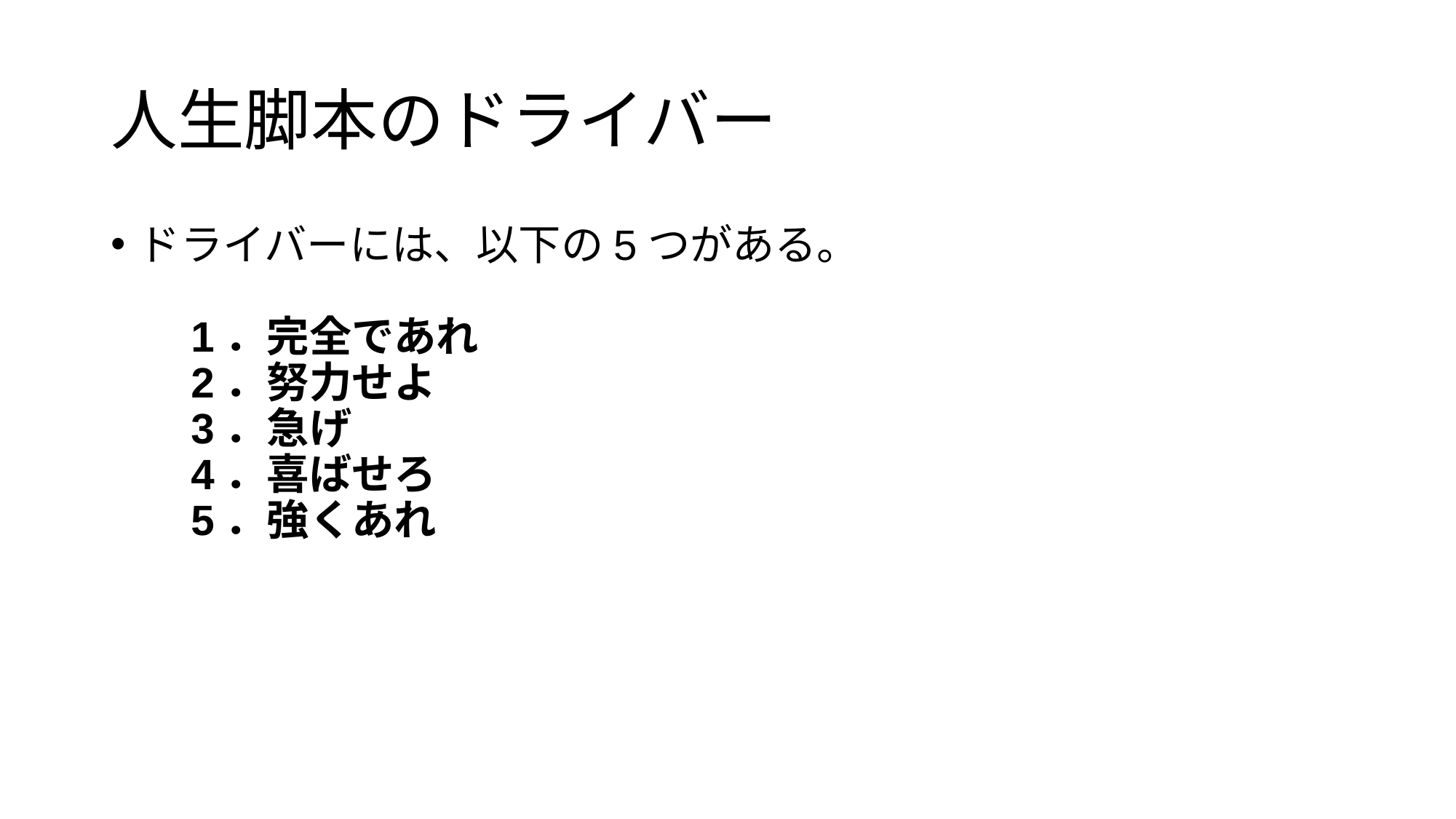

# 人生脚本のドライバー
ドライバーには、以下の5つがある。
 1．完全であれ
 2．努力せよ 
 3．急げ
 4．喜ばせろ
 5．強くあれ